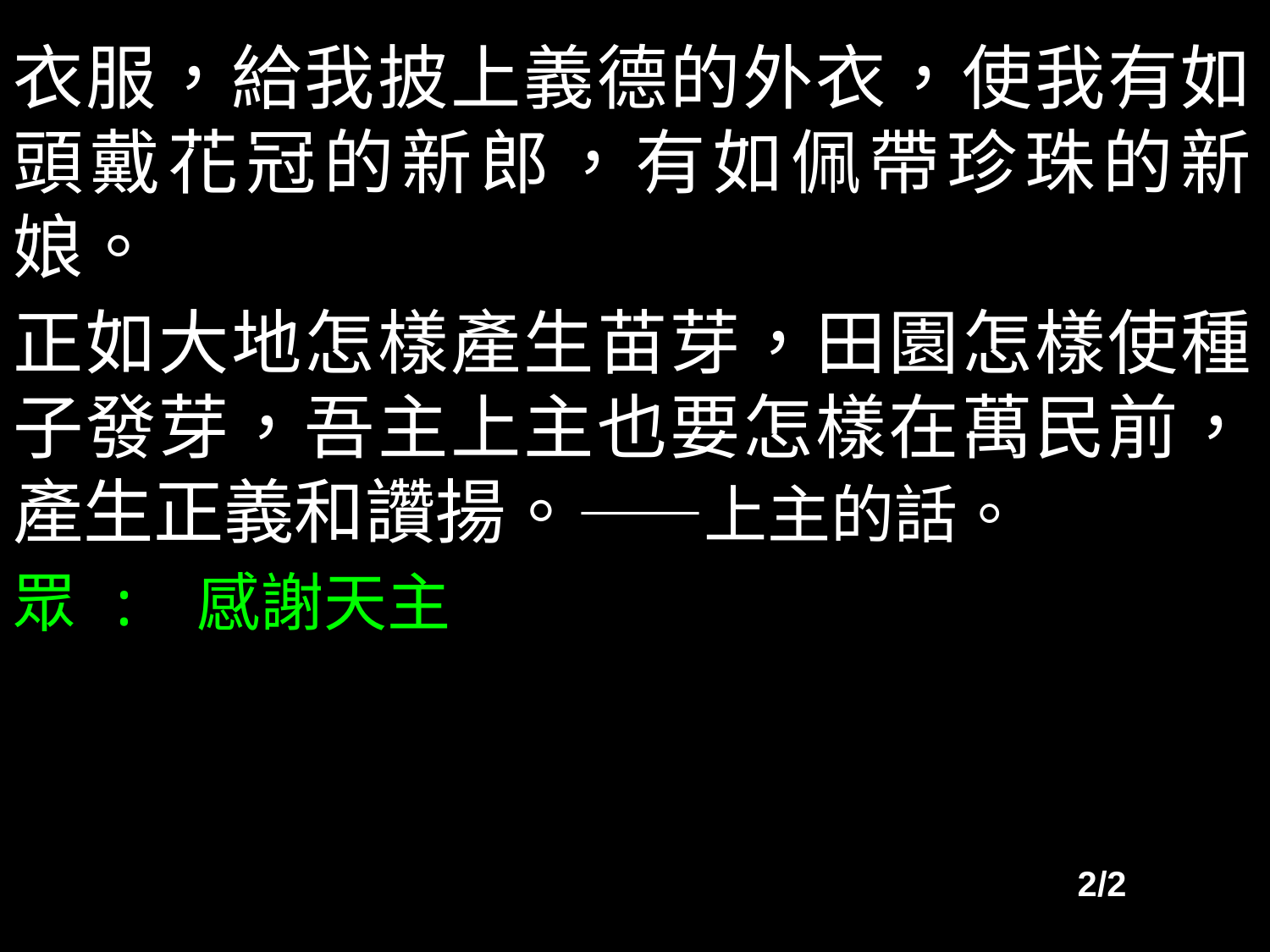

衣服，給我披上義德的外衣，使我有如頭戴花冠的新郎，有如佩帶珍珠的新娘。
正如大地怎樣產生苗芽，田園怎樣使種子發芽，吾主上主也要怎樣在萬民前，產生正義和讚揚。——上主的話。
眾 : 感謝天主

2/2